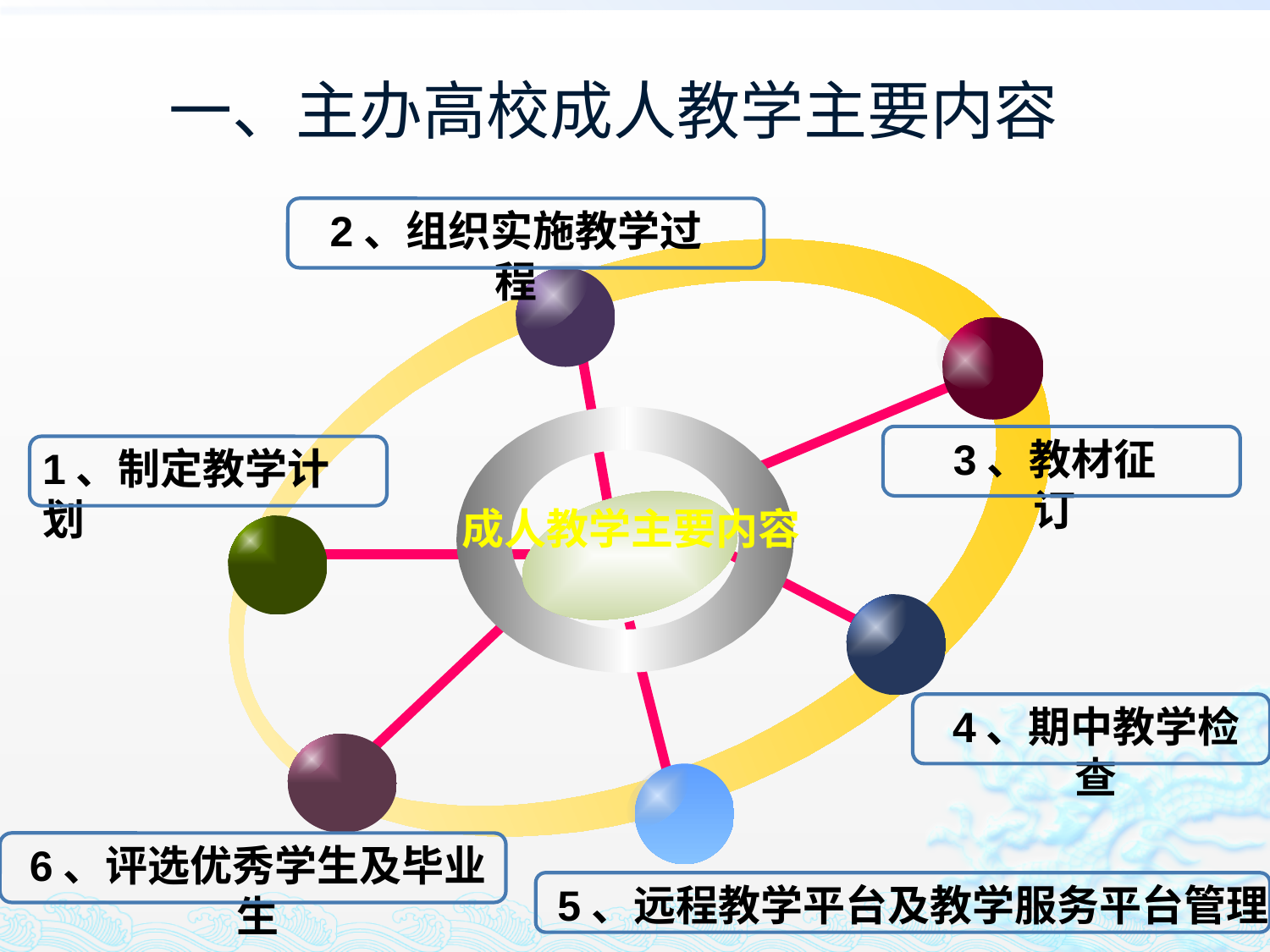

# 一、主办高校成人教学主要内容

2、组织实施教学过程

3、教材征订

1、制定教学计划

成人教学主要内容

4、期中教学检查

6、评选优秀学生及毕业生

5、远程教学平台及教学服务平台管理